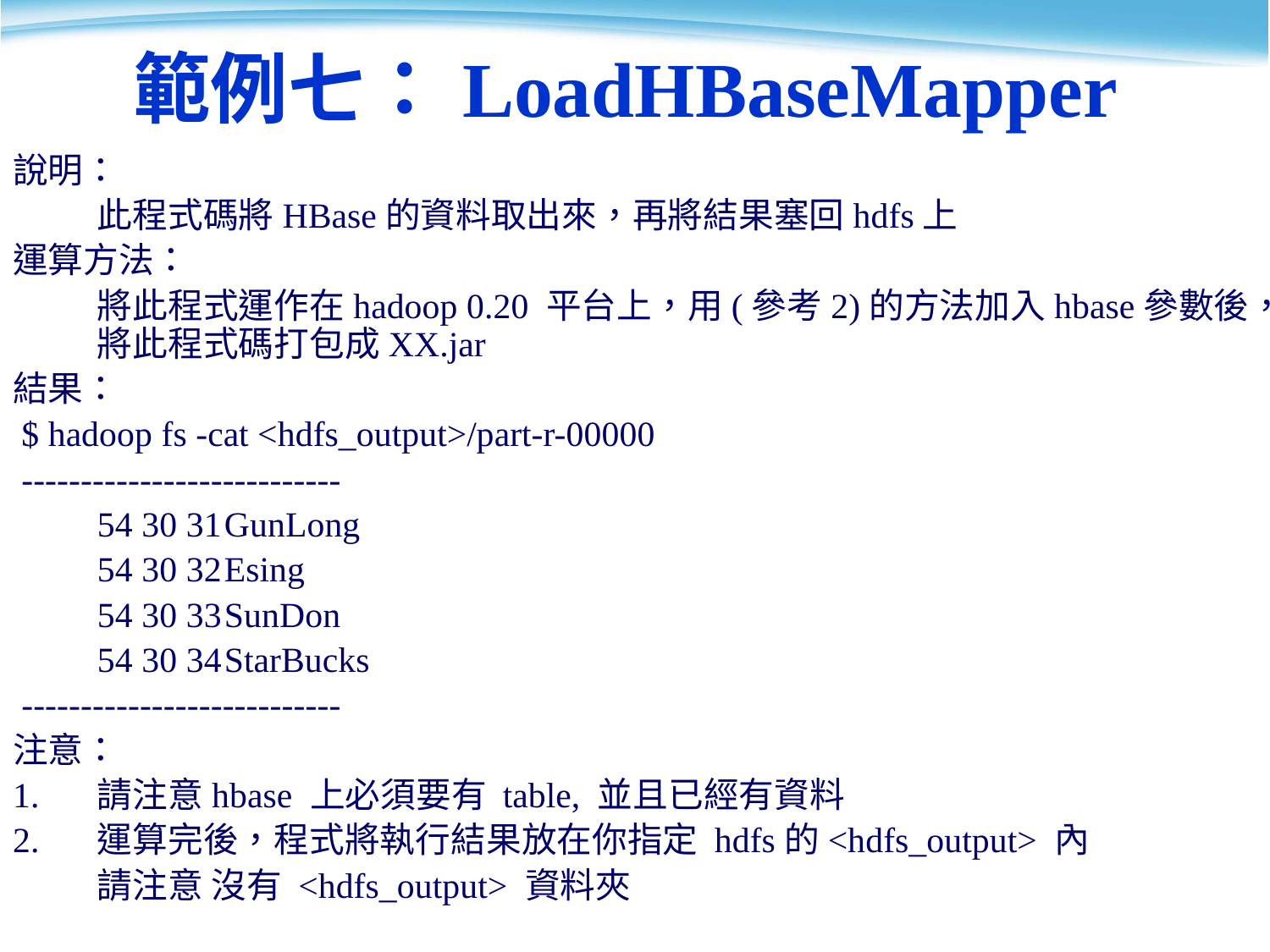

# 範例七：LoadHBaseMapper
說明：
	此程式碼將HBase的資料取出來，再將結果塞回hdfs上
運算方法：
	將此程式運作在hadoop 0.20 平台上，用(參考2)的方法加入hbase參數後，將此程式碼打包成XX.jar
結果：
 $ hadoop fs -cat <hdfs_output>/part-r-00000
 ---------------------------
	54 30 31	GunLong
	54 30 32	Esing
	54 30 33	SunDon
	54 30 34	StarBucks
 ---------------------------
注意：
1.	請注意hbase 上必須要有 table, 並且已經有資料
2.	運算完後，程式將執行結果放在你指定 hdfs的<hdfs_output> 內
 	請注意 沒有 <hdfs_output> 資料夾
70